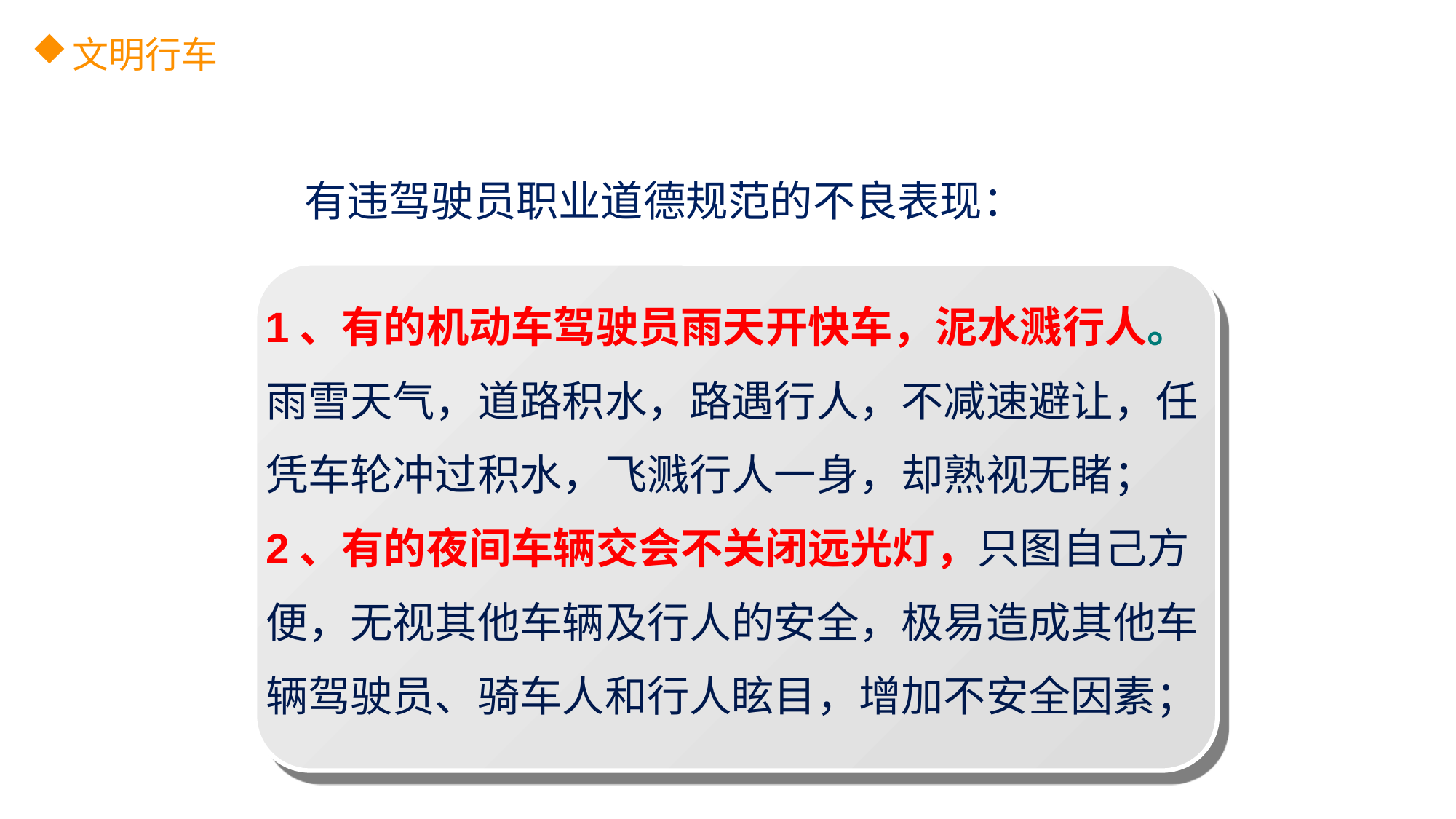

文明行车
有违驾驶员职业道德规范的不良表现：

1、有的机动车驾驶员雨天开快车，泥水溅行人。雨雪天气，道路积水，路遇行人，不减速避让，任凭车轮冲过积水，飞溅行人一身，却熟视无睹；
2、有的夜间车辆交会不关闭远光灯，只图自己方便，无视其他车辆及行人的安全，极易造成其他车辆驾驶员、骑车人和行人眩目，增加不安全因素；